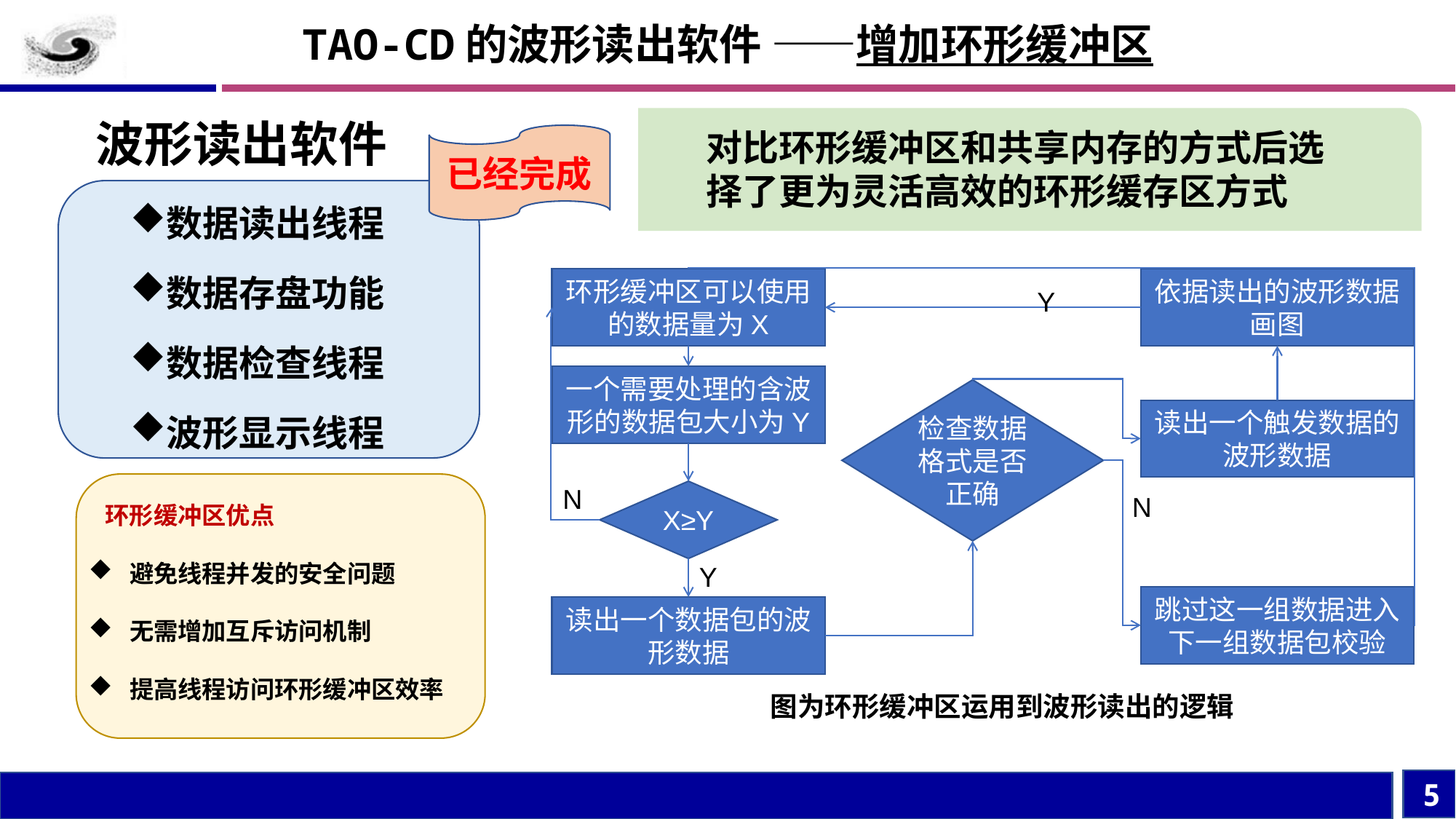

TAO-CD的波形读出软件 ——增加环形缓冲区

波形读出软件
对比环形缓冲区和共享内存的方式后选择了更为灵活高效的环形缓存区方式
已经完成

数据读出线程

数据存盘功能

数据检查线程

波形显示线程

环形缓冲区可以使用的数据量为X
依据读出的波形数据画图
Y
一个需要处理的含波形的数据包大小为Y
检查数据格式是否正确
读出一个触发数据的波形数据

N
X≥Y
N
  环形缓冲区优点

避免线程并发的安全问题

无需增加互斥访问机制

提高线程访问环形缓冲区效率

Y
跳过这一组数据进入下一组数据包校验
读出一个数据包的波形数据
图为环形缓冲区运用到波形读出的逻辑

5